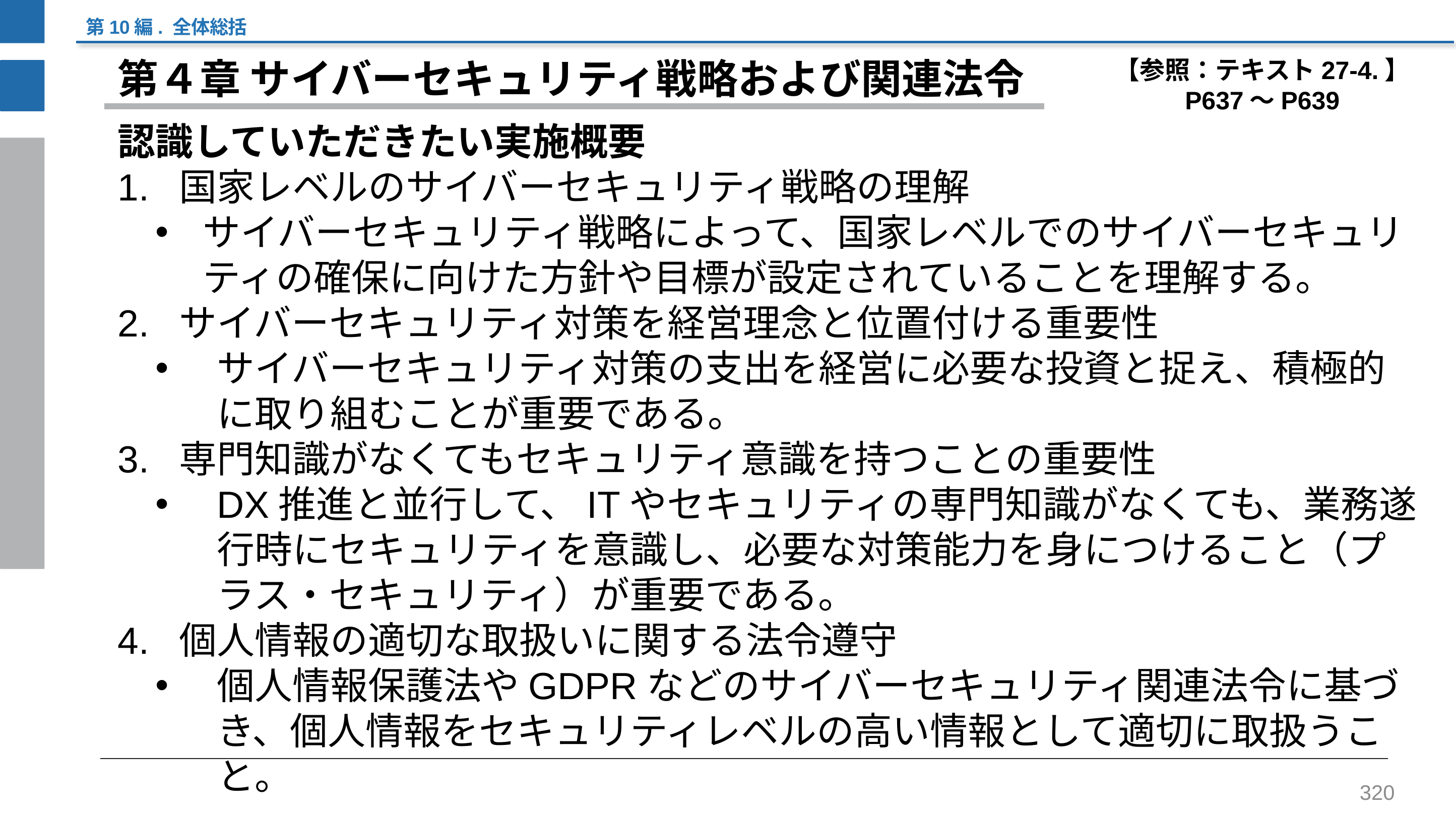

第10編. 全体総括
【参照：テキスト27-4.】
P637～P639
第４章 サイバーセキュリティ戦略および関連法令
認識していただきたい実施概要
国家レベルのサイバーセキュリティ戦略の理解
サイバーセキュリティ戦略によって、国家レベルでのサイバーセキュリティの確保に向けた方針や目標が設定されていることを理解する。
サイバーセキュリティ対策を経営理念と位置付ける重要性
サイバーセキュリティ対策の支出を経営に必要な投資と捉え、積極的に取り組むことが重要である。
専門知識がなくてもセキュリティ意識を持つことの重要性
DX推進と並行して、ITやセキュリティの専門知識がなくても、業務遂行時にセキュリティを意識し、必要な対策能力を身につけること（プラス・セキュリティ）が重要である。
個人情報の適切な取扱いに関する法令遵守
個人情報保護法やGDPRなどのサイバーセキュリティ関連法令に基づき、個人情報をセキュリティレベルの高い情報として適切に取扱うこと。
320